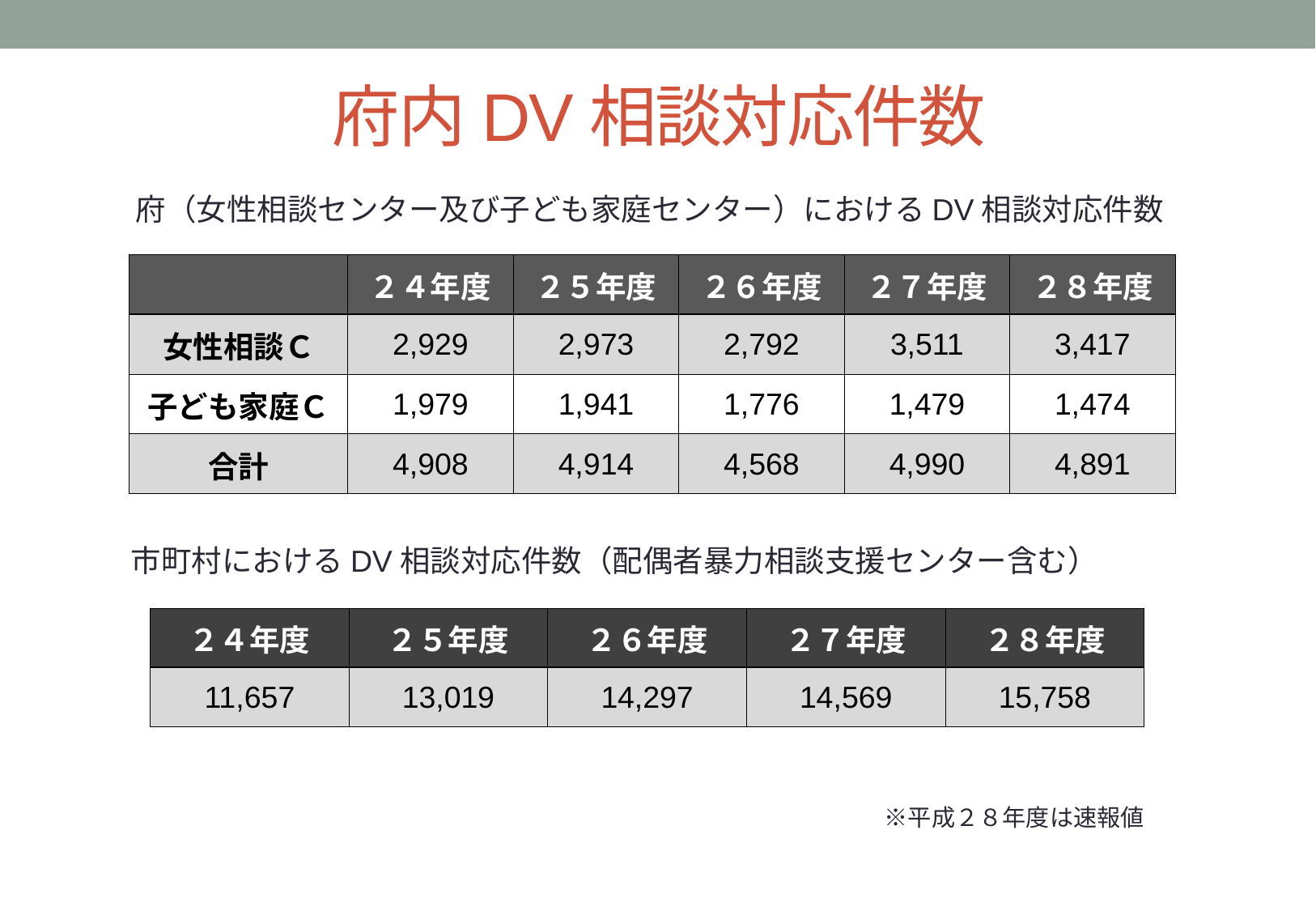

# 府内DV相談対応件数
府（女性相談センター及び子ども家庭センター）におけるDV相談対応件数
|  | ２４年度 | ２５年度 | ２６年度 | ２７年度 | ２８年度 |
| --- | --- | --- | --- | --- | --- |
| 女性相談Ｃ | 2,929 | 2,973 | 2,792 | 3,511 | 3,417 |
| 子ども家庭Ｃ | 1,979 | 1,941 | 1,776 | 1,479 | 1,474 |
| 合計 | 4,908 | 4,914 | 4,568 | 4,990 | 4,891 |
市町村におけるDV相談対応件数（配偶者暴力相談支援センター含む）
| ２４年度 | ２５年度 | ２６年度 | ２７年度 | ２８年度 |
| --- | --- | --- | --- | --- |
| 11,657 | 13,019 | 14,297 | 14,569 | 15,758 |
　　　　※平成２８年度は速報値